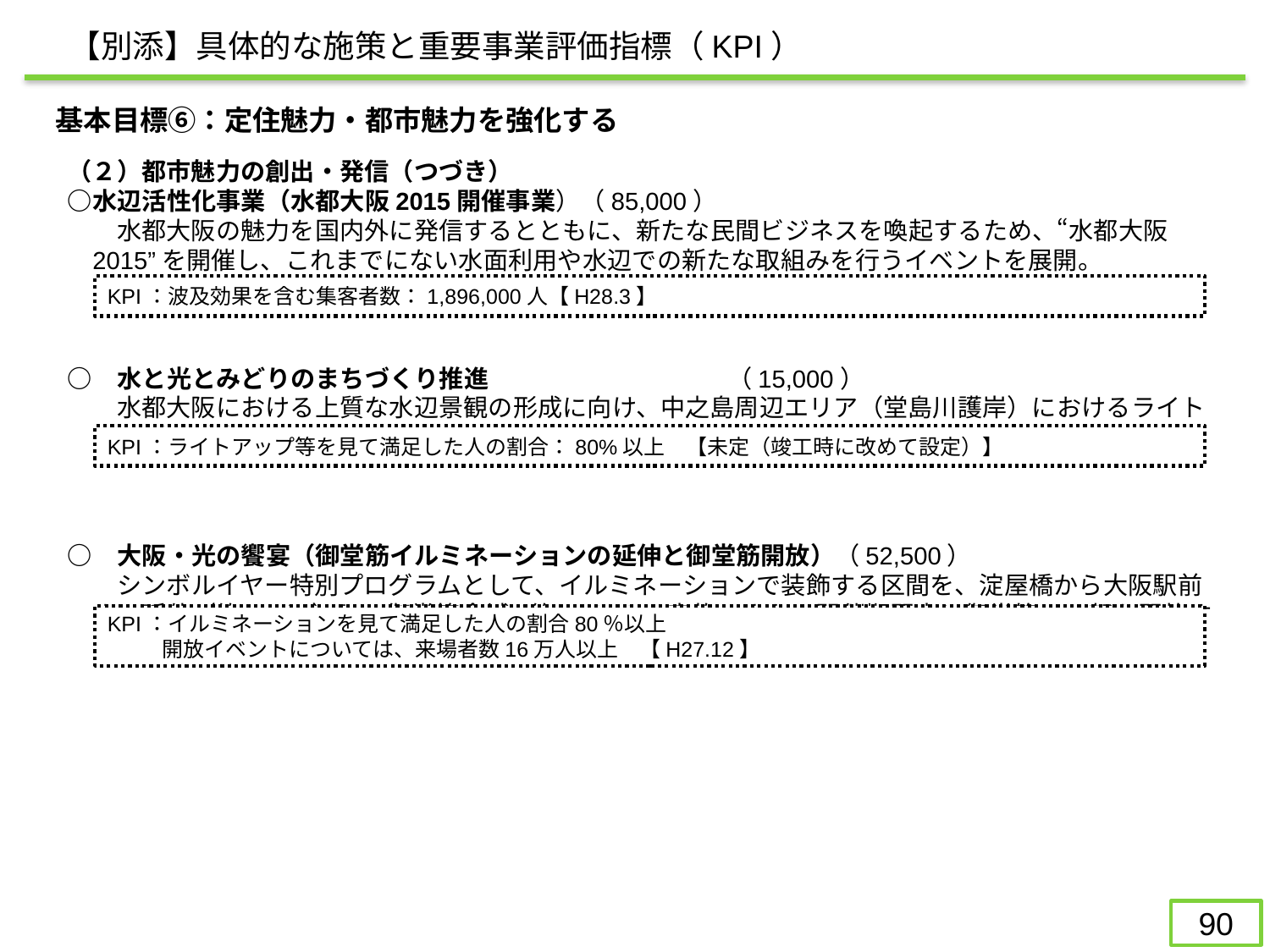

【別添】具体的な施策と重要事業評価指標（KPI）
　基本目標⑥：定住魅力・都市魅力を強化する
（２）都市魅力の創出・発信（つづき）
○	水辺活性化事業（水都大阪2015開催事業）（85,000）
　　水都大阪の魅力を国内外に発信するとともに、新たな民間ビジネスを喚起するため、“水都大阪2015”を開催し、これまでにない水面利用や水辺での新たな取組みを行うイベントを展開。

○	　水と光とみどりのまちづくり推進		（15,000）
　　水都大阪における上質な水辺景観の形成に向け、中之島周辺エリア（堂島川護岸）におけるライトアップを推進。

○	　大阪・光の饗宴（御堂筋イルミネーションの延伸と御堂筋開放）（52,500）
　　シンボルイヤー特別プログラムとして、イルミネーションで装飾する区間を、淀屋橋から大阪駅前まで延伸（約1.0㎞）し、御堂筋全域(約4.0km)で実施。また、開催期間中に御堂筋の一部を開放するイベントを開催。

KPI：波及効果を含む集客者数：1,896,000人【H28.3】
KPI：ライトアップ等を見て満足した人の割合：80%以上　【未定（竣工時に改めて設定）】
KPI：イルミネーションを見て満足した人の割合80％以上
開放イベントについては、来場者数16万人以上　【H27.12】
90